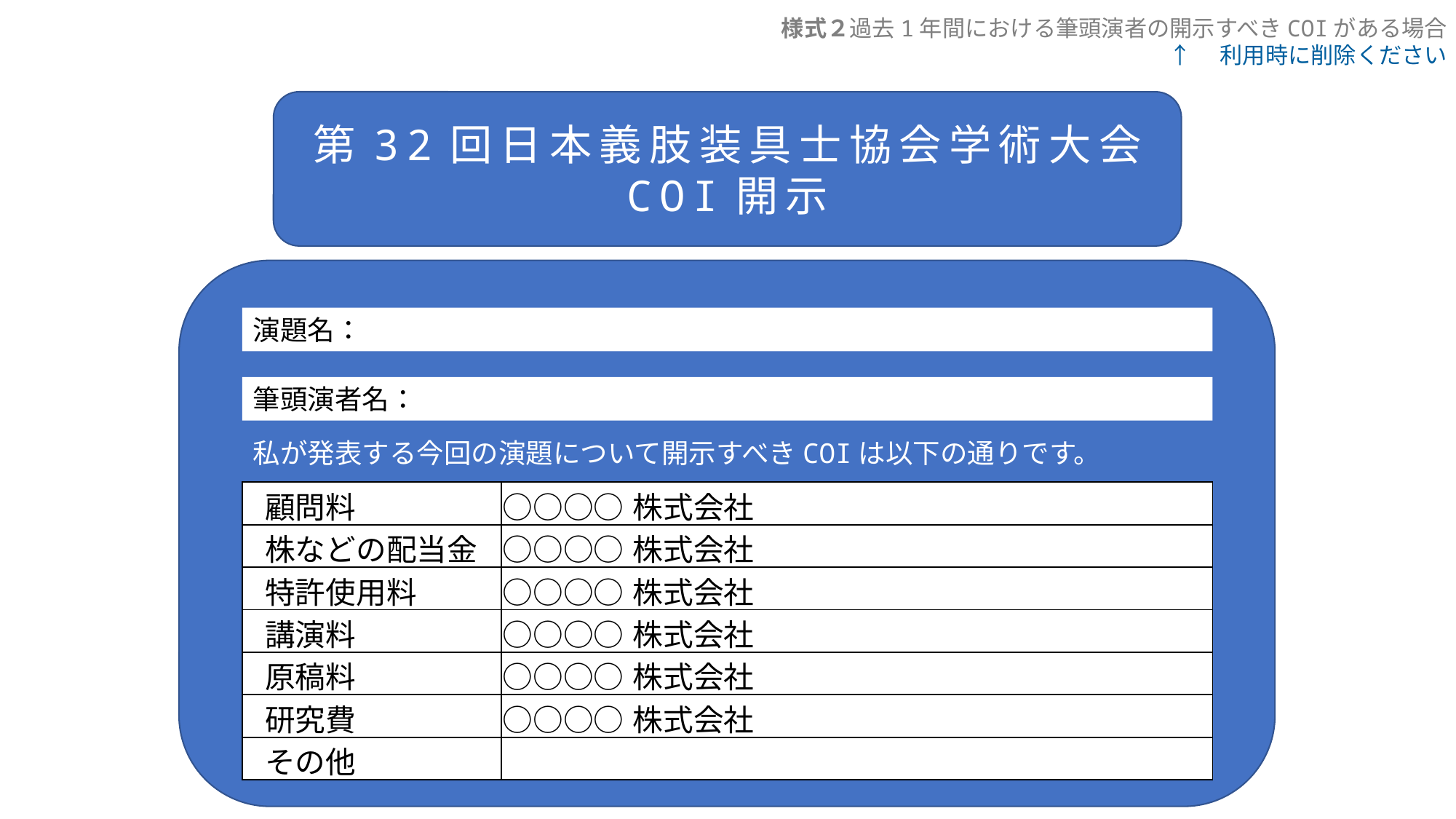

様式２過去1年間における筆頭演者の開示すべきCOIがある場合
↑　利用時に削除ください
第32回日本義肢装具士協会学術大会
COI開示

演題名：
筆頭演者名：
私が発表する今回の演題について開示すべきCOIは以下の通りです。
| 顧問料 | ○○○○株式会社 |
| --- | --- |
| 株などの配当金 | ○○○○株式会社 |
| 特許使用料 | ○○○○株式会社 |
| 講演料 | ○○○○株式会社 |
| 原稿料 | ○○○○株式会社 |
| 研究費 | ○○○○株式会社 |
| その他 |  |